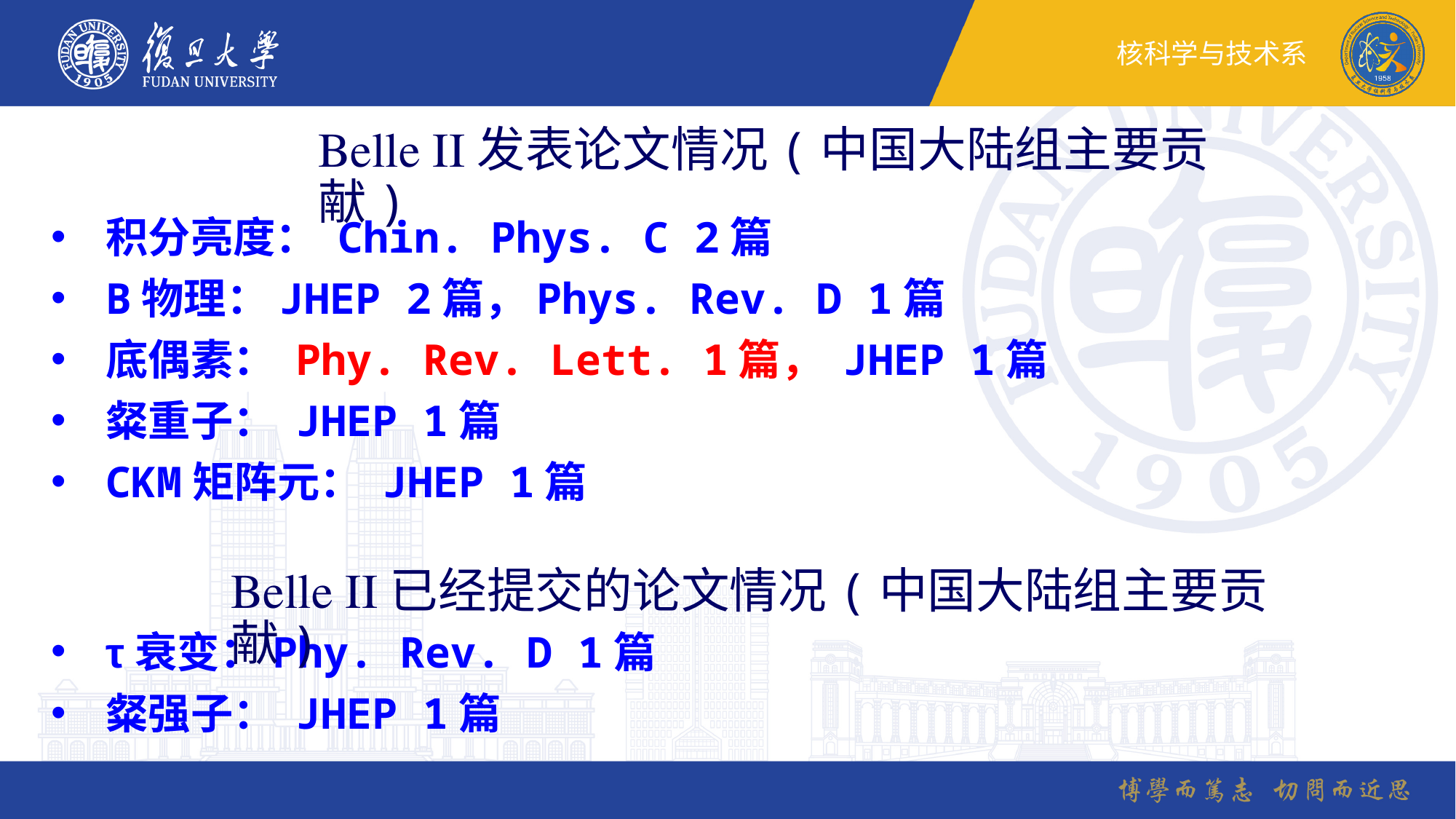

Belle II发表论文情况(中国大陆组主要贡献)
积分亮度： Chin. Phys. C 2篇
B物理：JHEP 2篇，Phys. Rev. D 1篇
底偶素： Phy. Rev. Lett. 1篇， JHEP 1篇
粲重子： JHEP 1篇
CKM矩阵元： JHEP 1篇
Belle II已经提交的论文情况(中国大陆组主要贡献)
τ衰变：Phy. Rev. D 1篇
粲强子： JHEP 1篇